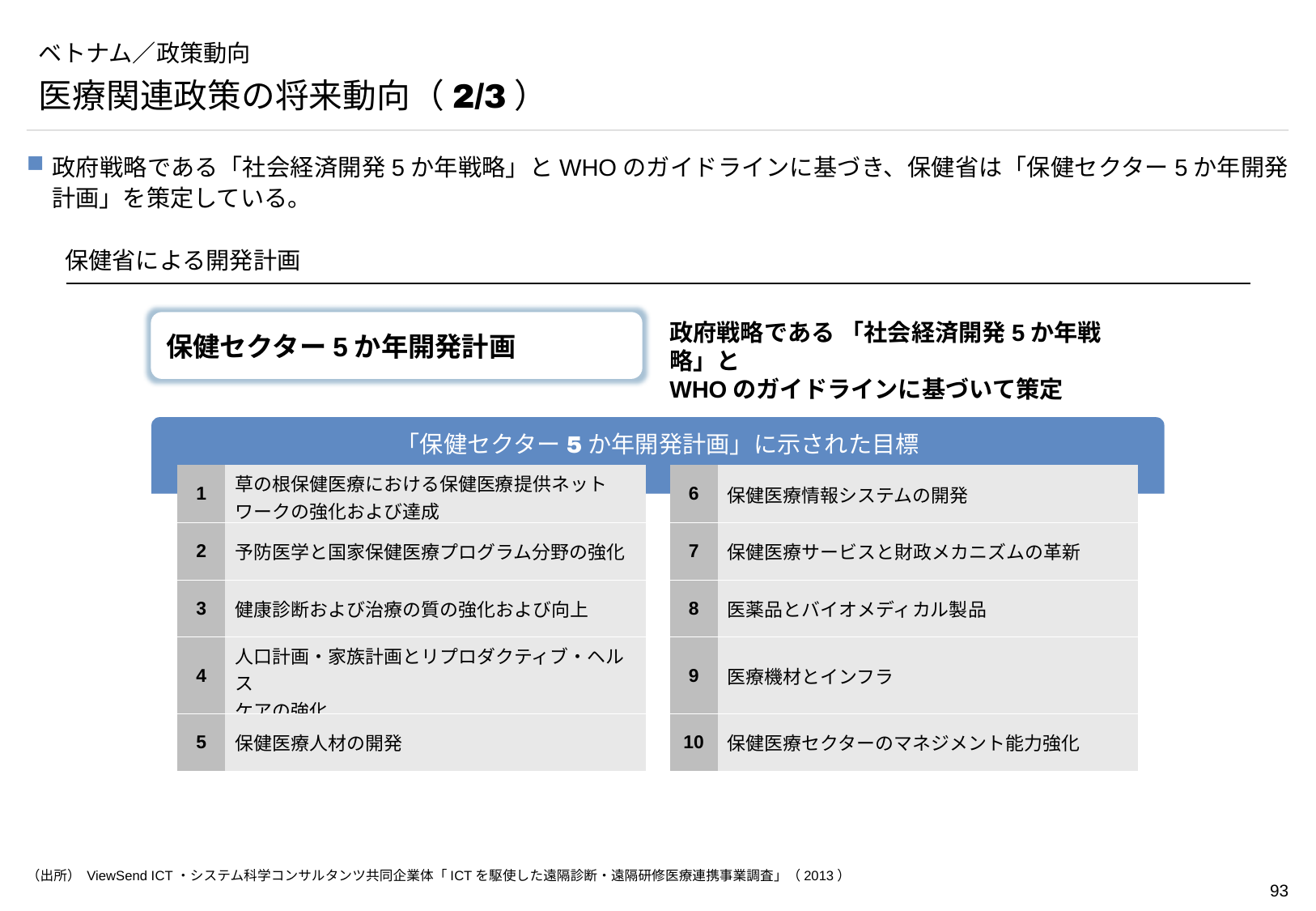

# ベトナム／政策動向
医療関連政策の将来動向（2/3）
政府戦略である「社会経済開発5か年戦略」とWHOのガイドラインに基づき、保健省は「保健セクター5か年開発計画」を策定している。
保健省による開発計画
保健セクター5か年開発計画
政府戦略である 「社会経済開発5か年戦略」と
WHOのガイドラインに基づいて策定
「保健セクター5か年開発計画」に示された目標
| 1 | 草の根保健医療における保健医療提供ネットワークの強化および達成 |  | 6 | 保健医療情報システムの開発 |
| --- | --- | --- | --- | --- |
| 2 | 予防医学と国家保健医療プログラム分野の強化 |  | 7 | 保健医療サービスと財政メカニズムの革新 |
| 3 | 健康診断および治療の質の強化および向上 |  | 8 | 医薬品とバイオメディカル製品 |
| 4 | 人口計画・家族計画とリプロダクティブ・ヘルス ケアの強化 |  | 9 | 医療機材とインフラ |
| 5 | 保健医療人材の開発 |  | 10 | 保健医療セクターのマネジメント能力強化 |
（出所） ViewSend ICT・システム科学コンサルタンツ共同企業体「ICTを駆使した遠隔診断・遠隔研修医療連携事業調査」（2013）